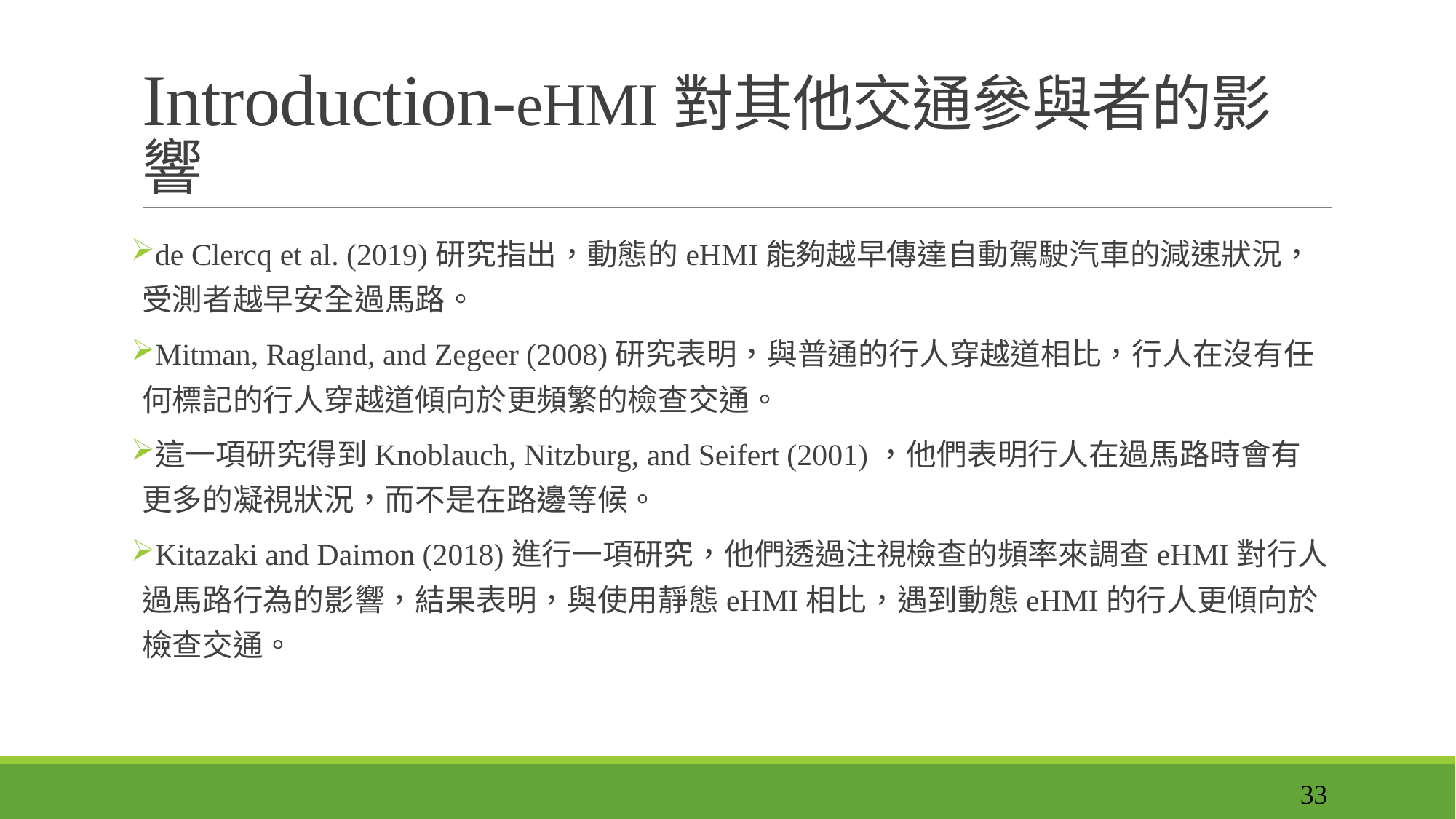

# Introduction-eHMI對其他交通參與者的影響
de Clercq et al. (2019)研究指出，動態的eHMI能夠越早傳達自動駕駛汽車的減速狀況，受測者越早安全過馬路。
Mitman, Ragland, and Zegeer (2008)研究表明，與普通的行人穿越道相比，行人在沒有任何標記的行人穿越道傾向於更頻繁的檢查交通。
這一項研究得到Knoblauch, Nitzburg, and Seifert (2001)，他們表明行人在過馬路時會有更多的凝視狀況，而不是在路邊等候。
Kitazaki and Daimon (2018)進行一項研究，他們透過注視檢查的頻率來調查eHMI對行人過馬路行為的影響，結果表明，與使用靜態eHMI相比，遇到動態eHMI的行人更傾向於檢查交通。
33